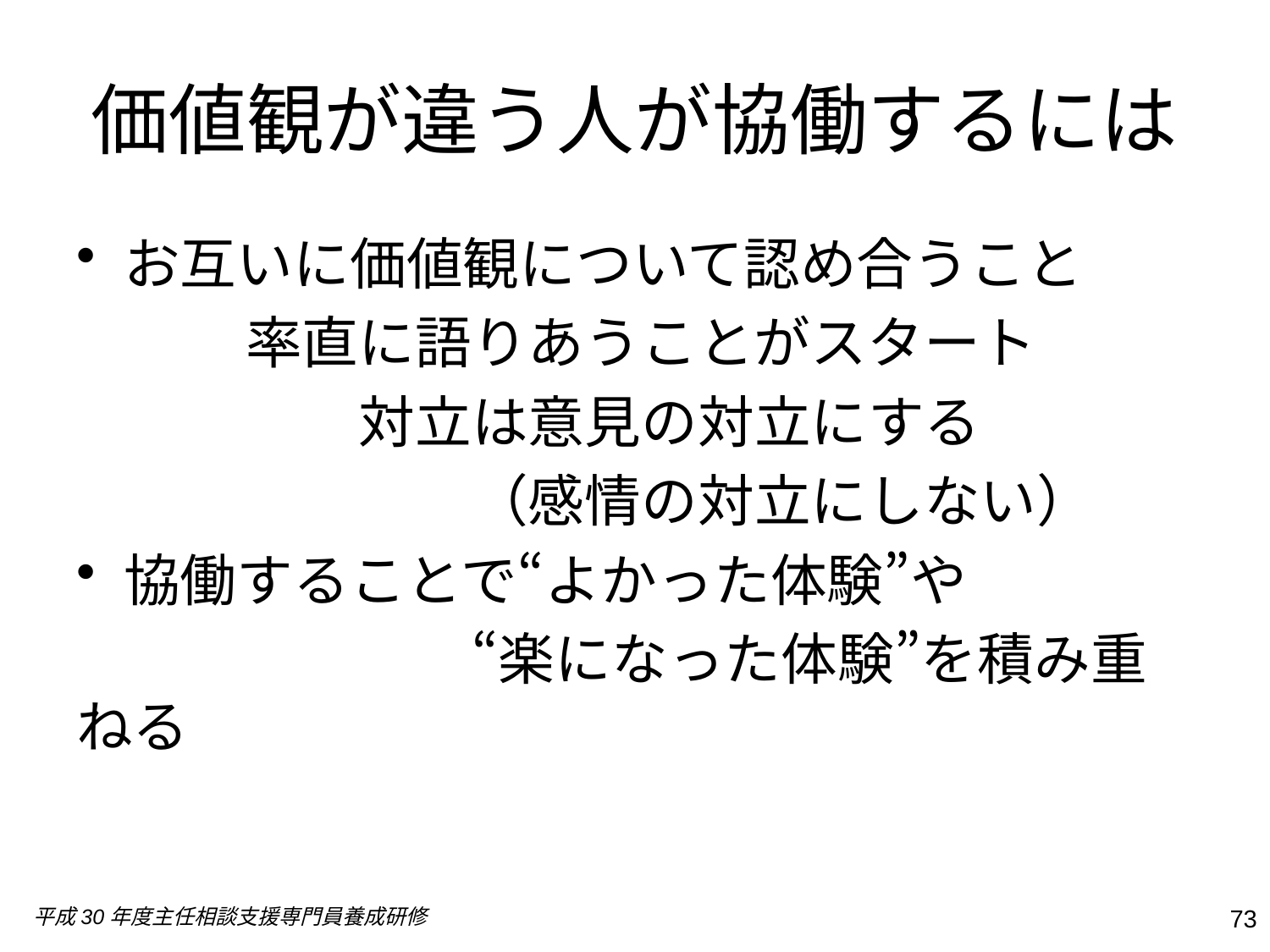

# 価値観が違う人が協働するには
お互いに価値観について認め合うこと
　　　率直に語りあうことがスタート
　　　　　対立は意見の対立にする
　　　　　　　（感情の対立にしない）
協働することで“よかった体験”や
　　　　　　　“楽になった体験”を積み重ねる
平成30年度主任相談支援専門員養成研修
73